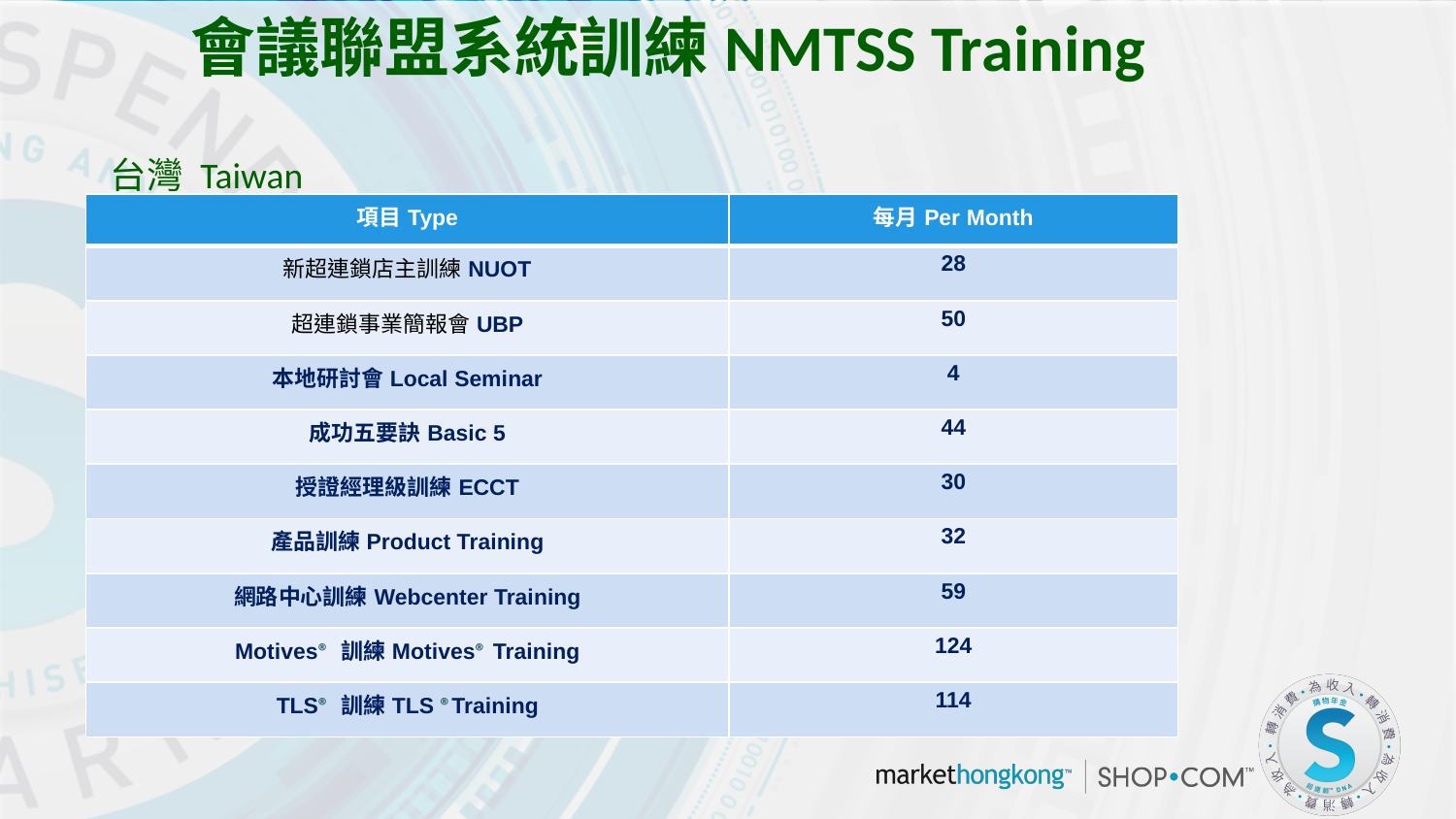

會議聯盟系統訓練NMTSS Training
台灣 Taiwan
| 項目Type | 每月Per Month |
| --- | --- |
| 新超連鎖店主訓練NUOT | 28 |
| 超連鎖事業簡報會UBP | 50 |
| 本地研討會Local Seminar | 4 |
| 成功五要訣Basic 5 | 44 |
| 授證經理級訓練ECCT | 30 |
| 產品訓練Product Training | 32 |
| 網路中心訓練Webcenter Training | 59 |
| Motives® 訓練Motives® Training | 124 |
| TLS® 訓練TLS ®Training | 114 |